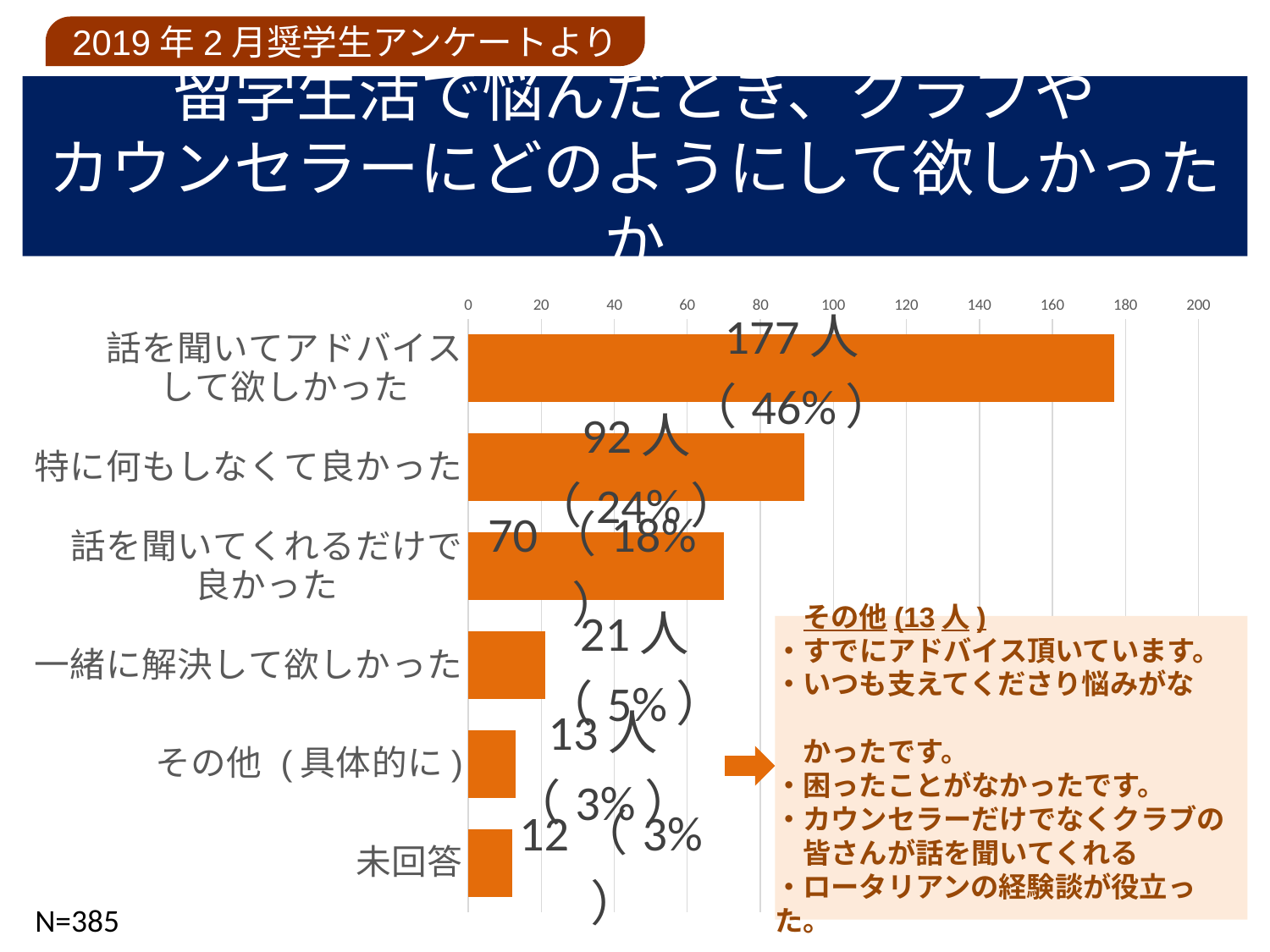

2019年2月奨学生アンケートより
留学生活で悩んだとき、クラブや
カウンセラーにどのようにして欲しかったか

### Chart

| Category |  |
|---|---|
| 話を聞いてアドバイス
して欲しかった | 177.0 |
| 特に何もしなくて良かった | 92.0 |
| 話を聞いてくれるだけで
良かった | 70.0 |
| 一緒に解決して欲しかった | 21.0 |
| その他 (具体的に) | 13.0 |
| 未回答 | 12.0 |
　その他(13人)
・すでにアドバイス頂いています。
・いつも支えてくださり悩みがな
　かったです。
・困ったことがなかったです。
・カウンセラーだけでなくクラブの
　皆さんが話を聞いてくれる
・ロータリアンの経験談が役立った。

N=385